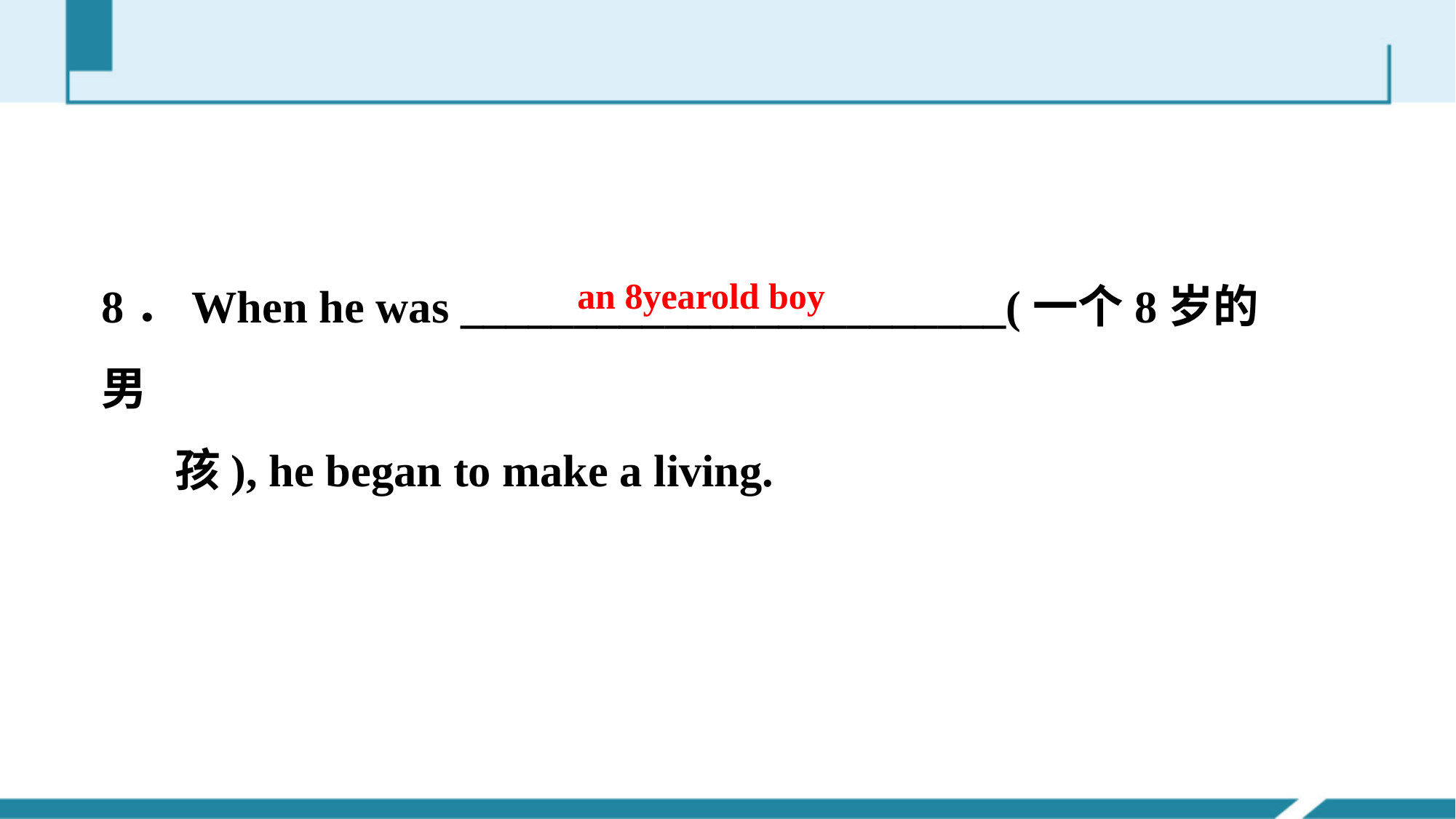

8．When he was ________________________(一个8岁的男
      孩), he began to make a living.
an 8­year­old boy